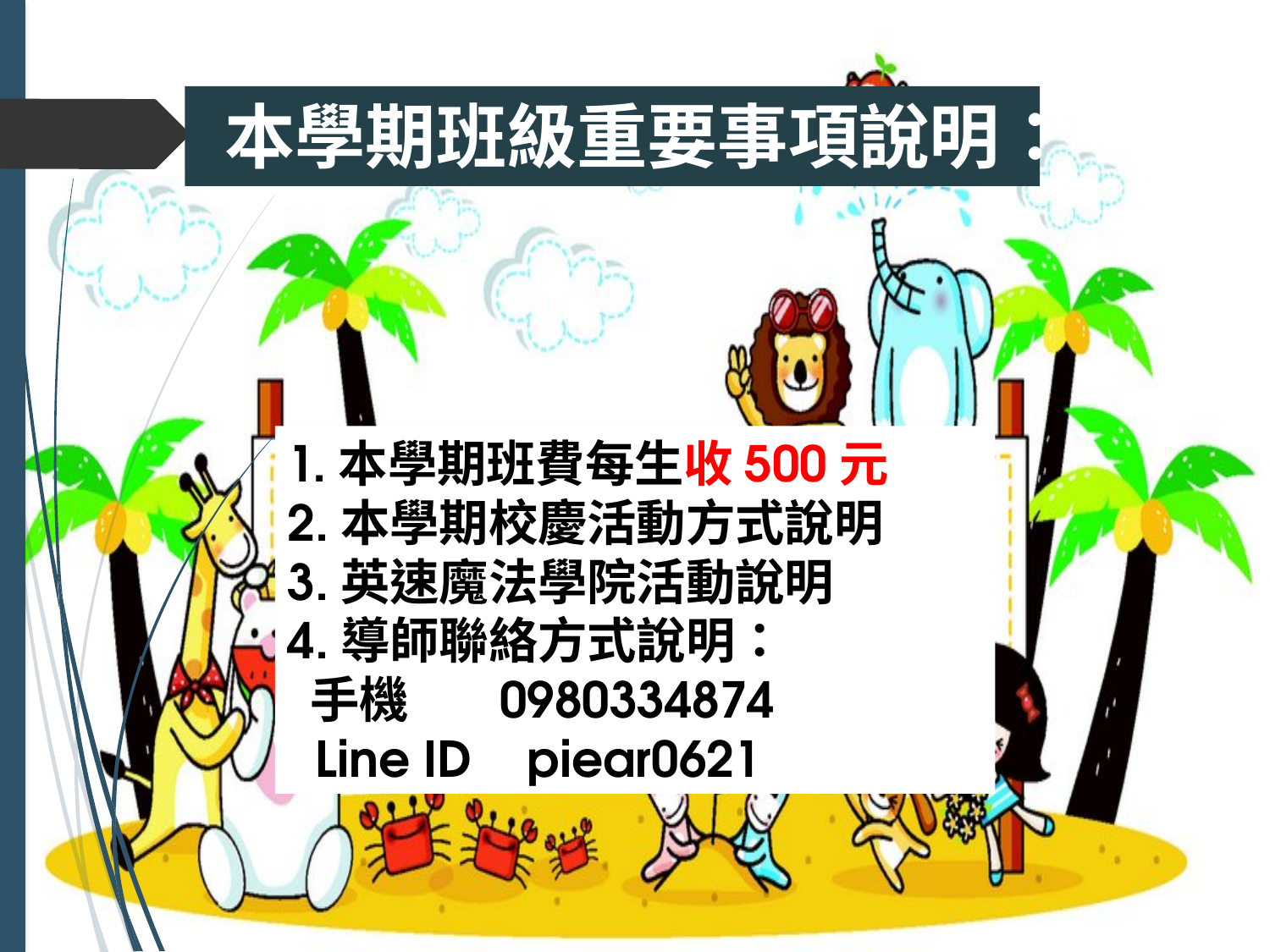

# 本學期班級重要事項說明：
1.本學期班費每生收500元
2.本學期校慶活動方式說明
3.英速魔法學院活動說明
4.導師聯絡方式說明：
 手機       0980334874
  Line ID    piear0621